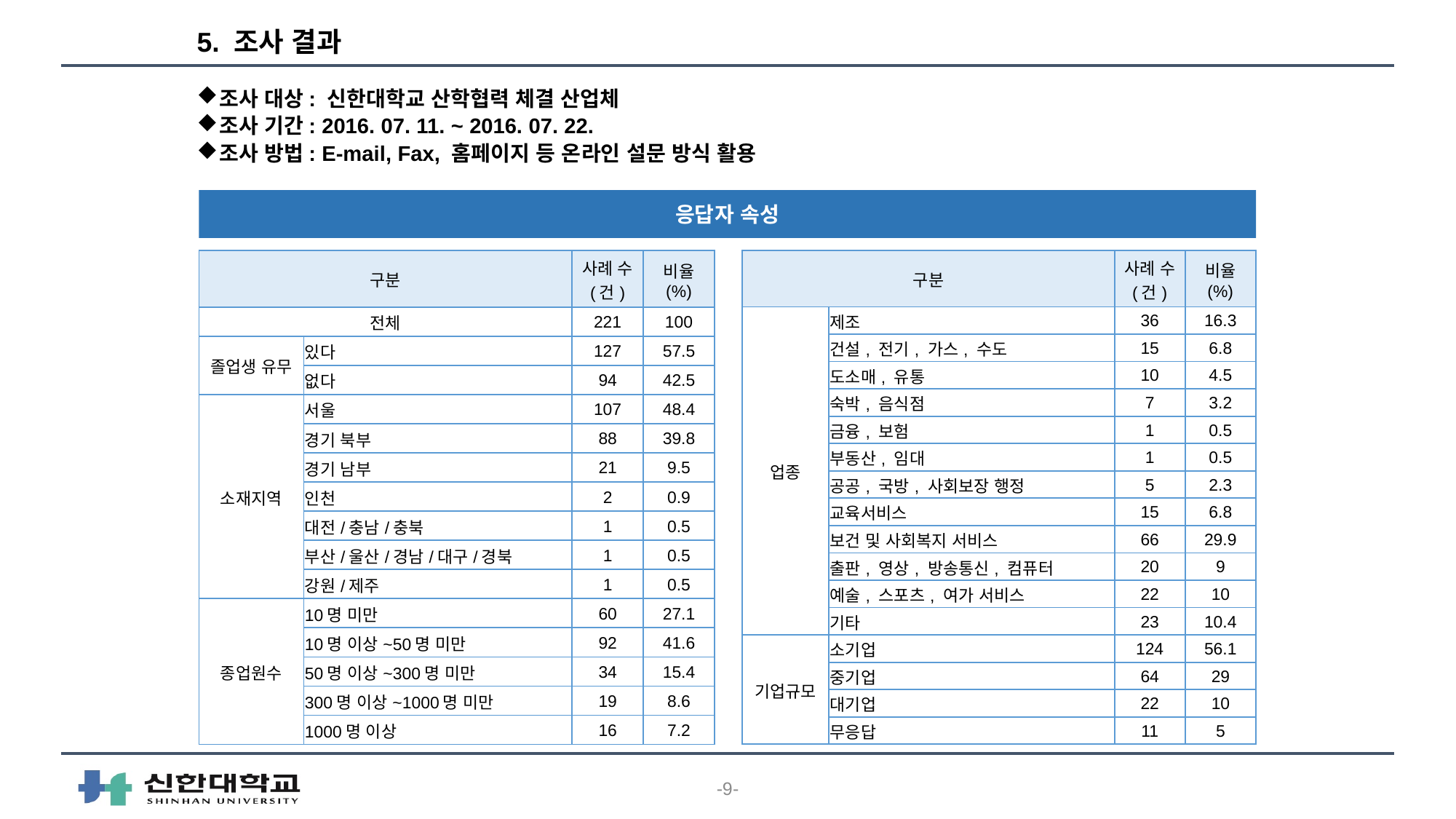

# 5. 조사 결과
조사 대상: 신한대학교 산학협력 체결 산업체
조사 기간: 2016. 07. 11. ~ 2016. 07. 22.
조사 방법: E-mail, Fax, 홈페이지 등 온라인 설문 방식 활용
응답자 속성
| 구분 |  | 사례 수 (건) | 비율 (%) |
| --- | --- | --- | --- |
| 전체 |  | 221 | 100 |
| 졸업생 유무 | 있다 | 127 | 57.5 |
|  | 없다 | 94 | 42.5 |
| 소재지역 | 서울 | 107 | 48.4 |
|  | 경기 북부 | 88 | 39.8 |
|  | 경기 남부 | 21 | 9.5 |
|  | 인천 | 2 | 0.9 |
|  | 대전/충남/충북 | 1 | 0.5 |
|  | 부산/울산/경남/대구/경북 | 1 | 0.5 |
|  | 강원/제주 | 1 | 0.5 |
| 종업원수 | 10명 미만 | 60 | 27.1 |
|  | 10명 이상~50명 미만 | 92 | 41.6 |
|  | 50명 이상~300명 미만 | 34 | 15.4 |
|  | 300명 이상~1000명 미만 | 19 | 8.6 |
|  | 1000명 이상 | 16 | 7.2 |
| 구분 |  | 사례 수 (건) | 비율 (%) |
| --- | --- | --- | --- |
| 업종 | 제조 | 36 | 16.3 |
|  | 건설, 전기, 가스, 수도 | 15 | 6.8 |
|  | 도소매, 유통 | 10 | 4.5 |
|  | 숙박, 음식점 | 7 | 3.2 |
|  | 금융, 보험 | 1 | 0.5 |
|  | 부동산, 임대 | 1 | 0.5 |
|  | 공공, 국방, 사회보장 행정 | 5 | 2.3 |
|  | 교육서비스 | 15 | 6.8 |
|  | 보건 및 사회복지 서비스 | 66 | 29.9 |
|  | 출판, 영상, 방송통신, 컴퓨터 | 20 | 9 |
|  | 예술, 스포츠, 여가 서비스 | 22 | 10 |
|  | 기타 | 23 | 10.4 |
| 기업규모 | 소기업 | 124 | 56.1 |
|  | 중기업 | 64 | 29 |
|  | 대기업 | 22 | 10 |
|  | 무응답 | 11 | 5 |
-9-